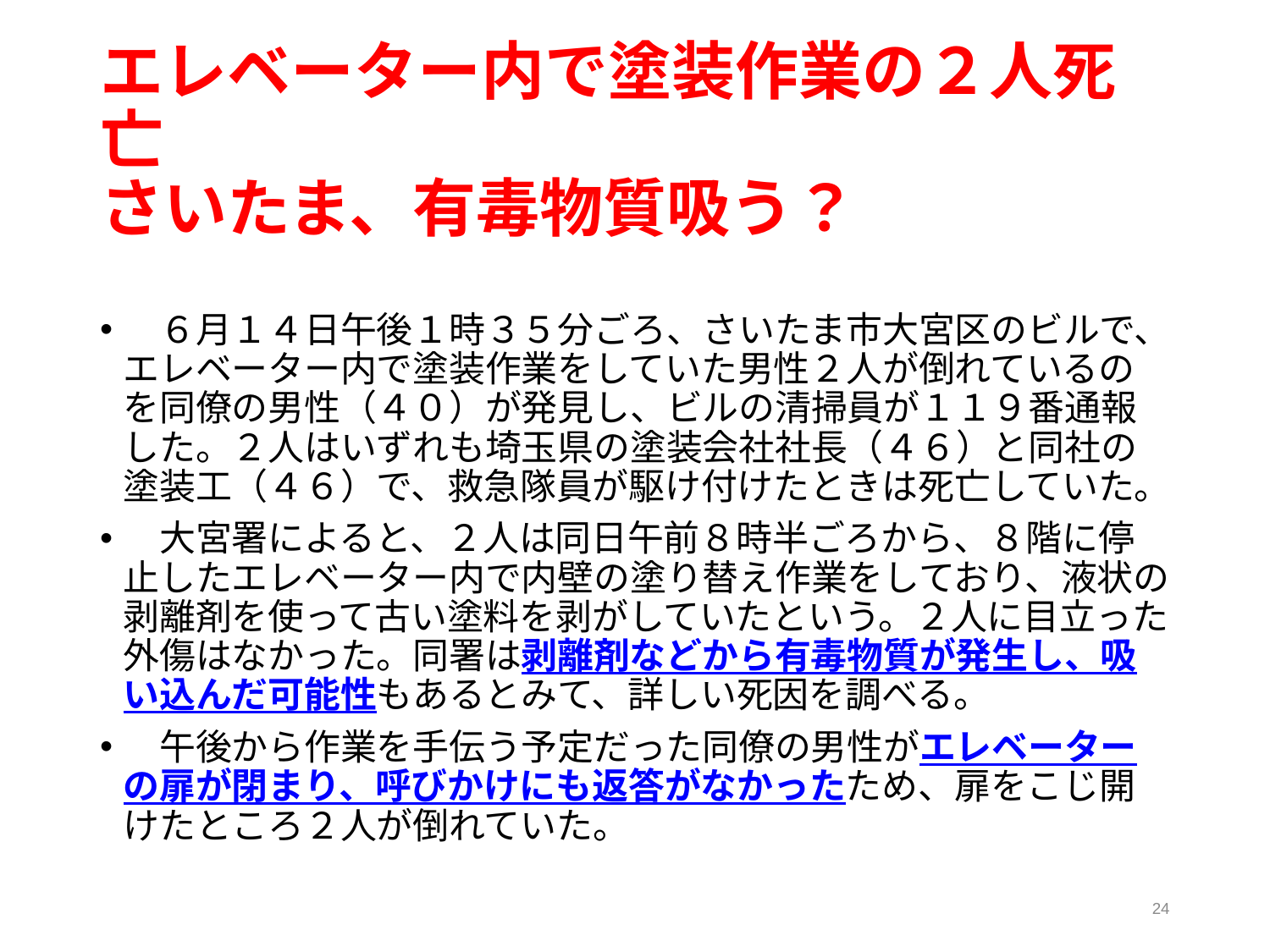

# エレベーター内で塗装作業の２人死亡　 さいたま、有毒物質吸う？

　６月１４日午後１時３５分ごろ、さいたま市大宮区のビルで、エレベーター内で塗装作業をしていた男性２人が倒れているのを同僚の男性（４０）が発見し、ビルの清掃員が１１９番通報した。２人はいずれも埼玉県の塗装会社社長（４６）と同社の塗装工（４６）で、救急隊員が駆け付けたときは死亡していた。
　大宮署によると、２人は同日午前８時半ごろから、８階に停止したエレベーター内で内壁の塗り替え作業をしており、液状の剥離剤を使って古い塗料を剥がしていたという。２人に目立った外傷はなかった。同署は剥離剤などから有毒物質が発生し、吸い込んだ可能性もあるとみて、詳しい死因を調べる。
　午後から作業を手伝う予定だった同僚の男性がエレベーターの扉が閉まり、呼びかけにも返答がなかったため、扉をこじ開けたところ２人が倒れていた。

24